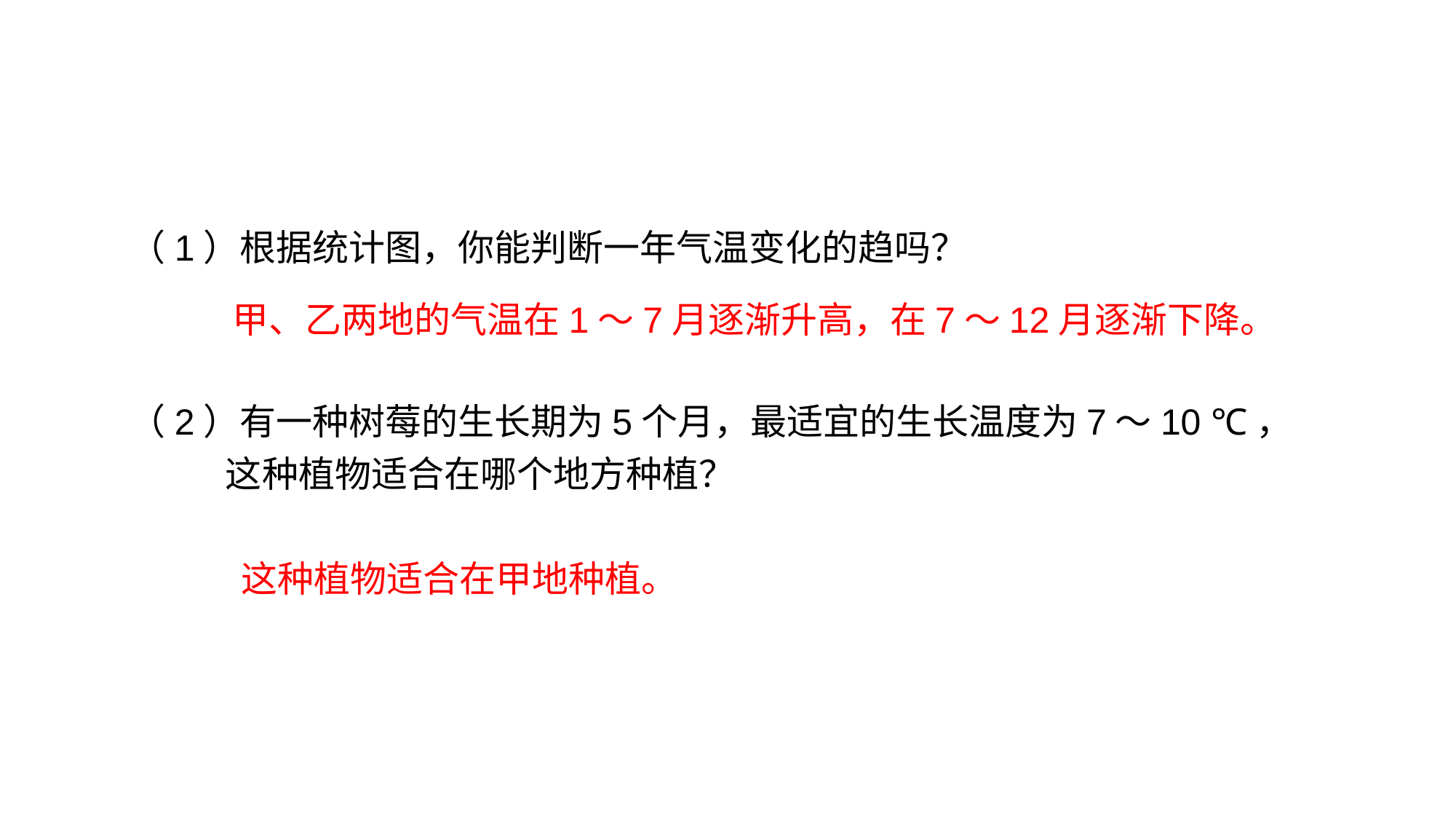

（1）根据统计图，你能判断一年气温变化的趋吗？
甲、乙两地的气温在1～7月逐渐升高，在7～12月逐渐下降。
（2）有一种树莓的生长期为5个月，最适宜的生长温度为7～10 ℃，这种植物适合在哪个地方种植？
这种植物适合在甲地种植。